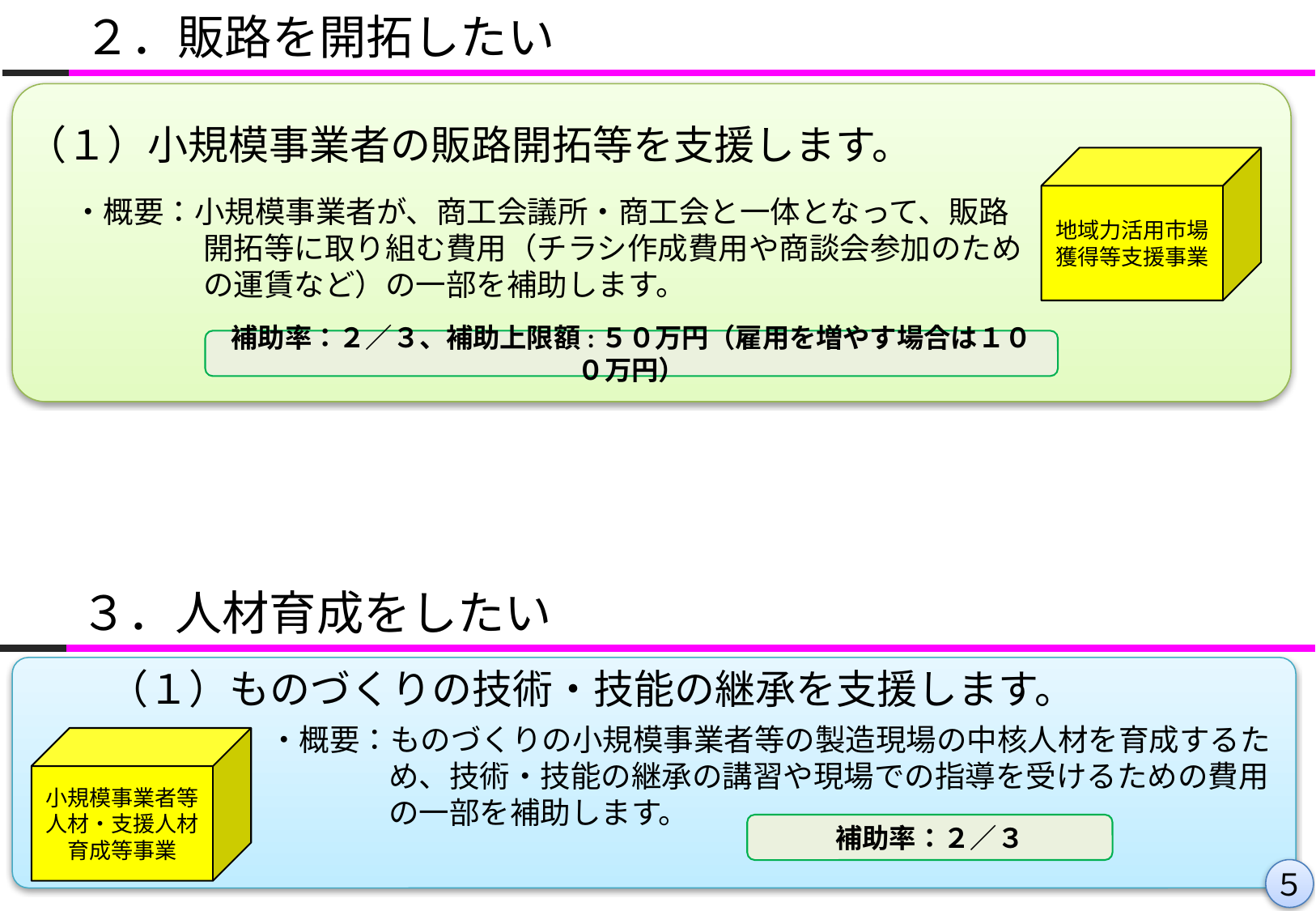

２．販路を開拓したい

（１）小規模事業者の販路開拓等を支援します。
地域力活用市場
獲得等支援事業
・概要：小規模事業者が、商工会議所・商工会と一体となって、販路開拓等に取り組む費用（チラシ作成費用や商談会参加のための運賃など）の一部を補助します。
補助率：２／３、補助上限額:５０万円（雇用を増やす場合は１００万円）
３．人材育成をしたい

（１）ものづくりの技術・技能の継承を支援します。

・概要：ものづくりの小規模事業者等の製造現場の中核人材を育成するため、技術・技能の継承の講習や現場での指導を受けるための費用の一部を補助します。
小規模事業者等
人材・支援人材
育成等事業
補助率：２／３
５